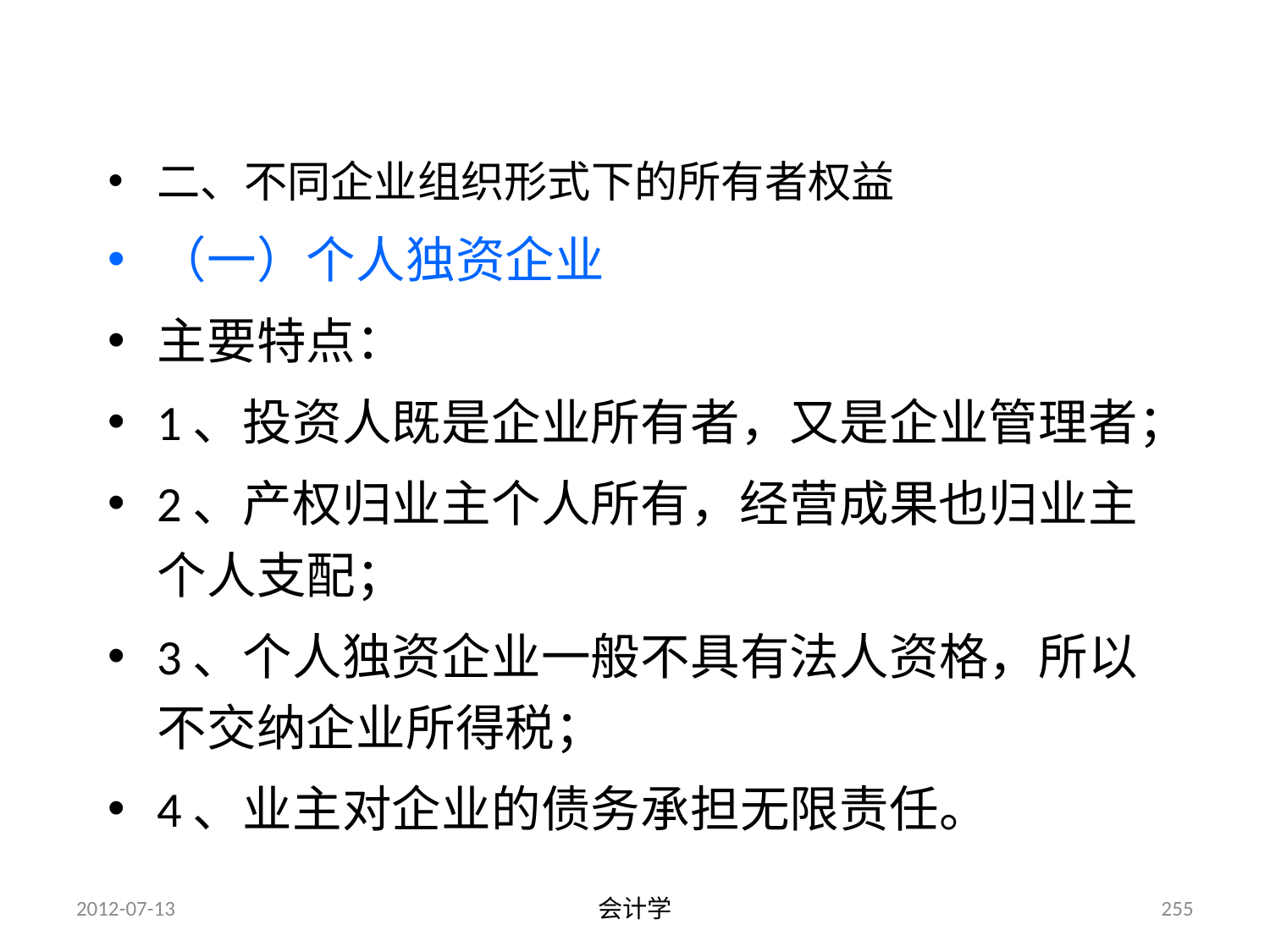

二、不同企业组织形式下的所有者权益
（一）个人独资企业
主要特点：
1、投资人既是企业所有者，又是企业管理者；
2、产权归业主个人所有，经营成果也归业主个人支配；
3、个人独资企业一般不具有法人资格，所以不交纳企业所得税；
4、业主对企业的债务承担无限责任。

2012-07-13
会计学
255